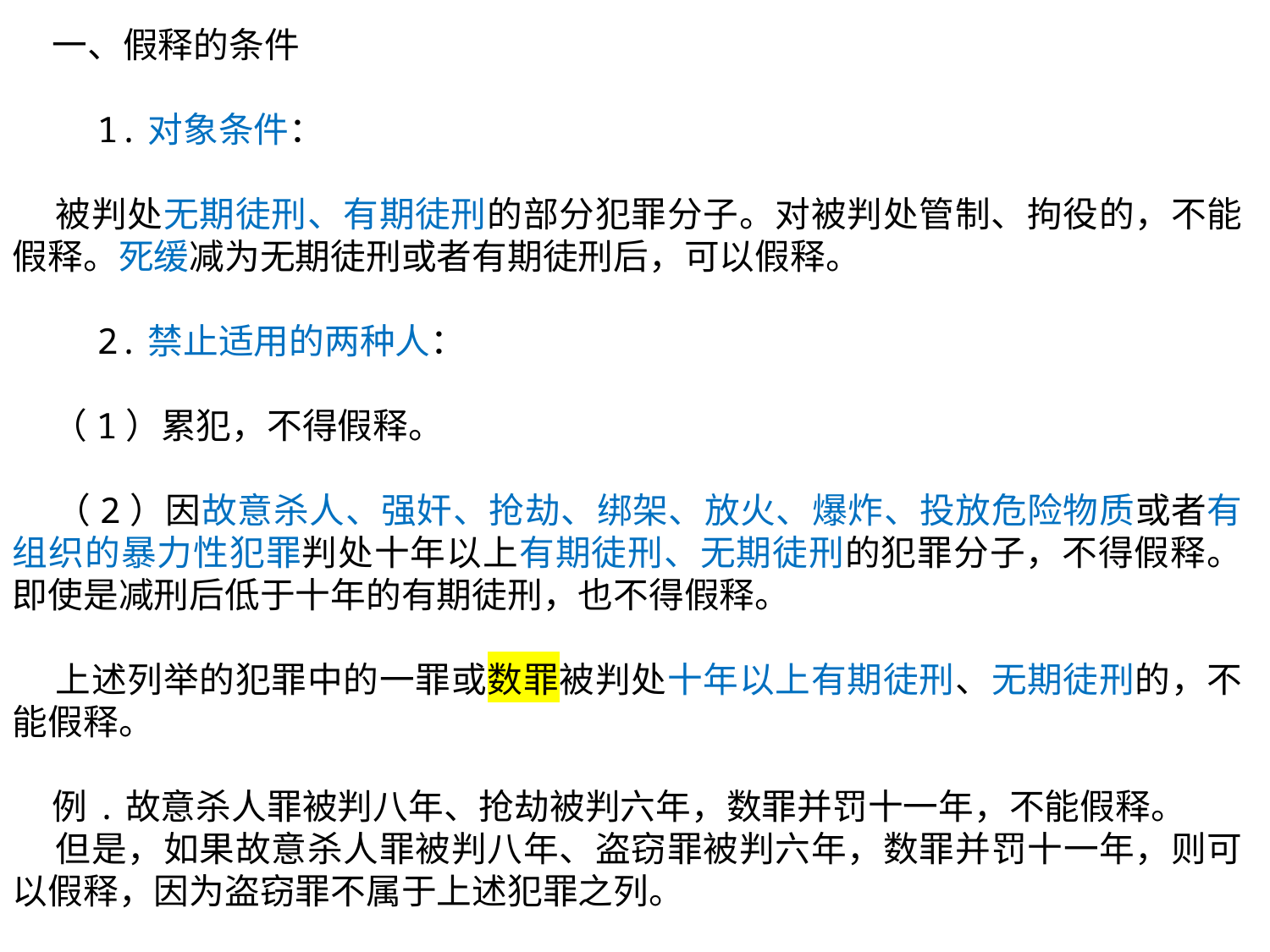

一、假释的条件

    1.对象条件：

    被判处无期徒刑、有期徒刑的部分犯罪分子。对被判处管制、拘役的，不能假释。死缓减为无期徒刑或者有期徒刑后，可以假释。

    2.禁止适用的两种人：

    （1）累犯，不得假释。

    （2）因故意杀人、强奸、抢劫、绑架、放火、爆炸、投放危险物质或者有组织的暴力性犯罪判处十年以上有期徒刑、无期徒刑的犯罪分子，不得假释。即使是减刑后低于十年的有期徒刑，也不得假释。

    上述列举的犯罪中的一罪或数罪被判处十年以上有期徒刑、无期徒刑的，不能假释。

    例.故意杀人罪被判八年、抢劫被判六年，数罪并罚十一年，不能假释。
    但是，如果故意杀人罪被判八年、盗窃罪被判六年，数罪并罚十一年，则可以假释，因为盗窃罪不属于上述犯罪之列。